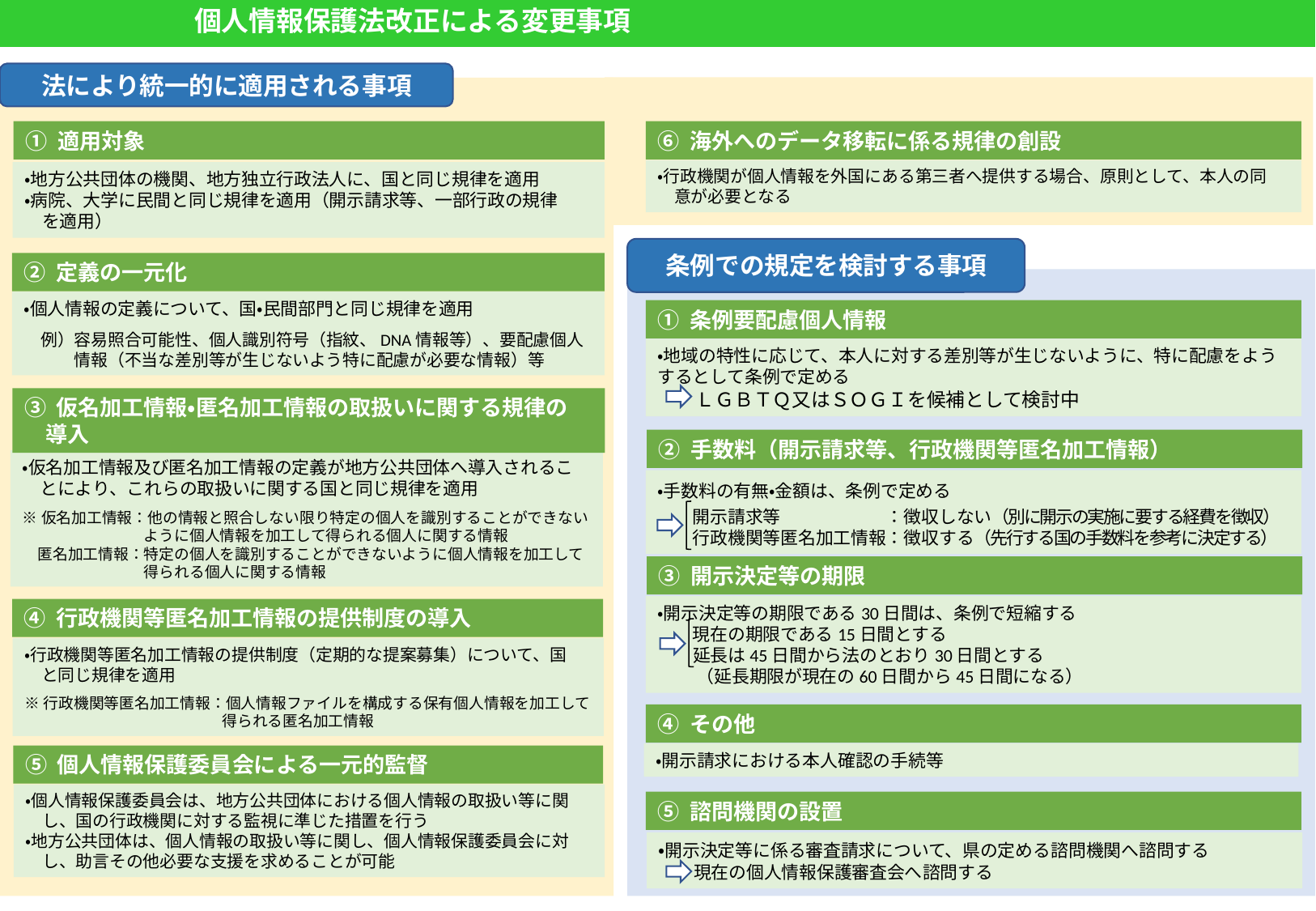

# 個人情報保護法改正による変更事項
法により統一的に適用される事項

① 適用対象
⑥ 海外へのデータ移転に係る規律の創設
・行政機関が個人情報を外国にある第三者へ提供する場合、原則として、本人の同
　意が必要となる
・地方公共団体の機関、地方独立行政法人に、国と同じ規律を適用
・病院、大学に民間と同じ規律を適用（開示請求等、一部行政の規律
　を適用）
条例での規定を検討する事項
② 定義の一元化

・個人情報の定義について、国・民間部門と同じ規律を適用
　例）容易照合可能性、個人識別符号（指紋、DNA情報等）、要配慮個人
　　　情報（不当な差別等が生じないよう特に配慮が必要な情報）等
① 条例要配慮個人情報
・地域の特性に応じて、本人に対する差別等が生じないように、特に配慮をようするとして条例で定める
　　ＬＧＢＴＱ又はＳＯＧＩを候補として検討中

③ 仮名加工情報・匿名加工情報の取扱いに関する規律の
　導入
② 手数料（開示請求等、行政機関等匿名加工情報）
・仮名加工情報及び匿名加工情報の定義が地方公共団体へ導入されるこ
　とにより、これらの取扱いに関する国と同じ規律を適用
※仮名加工情報：他の情報と照合しない限り特定の個人を識別することができない
　　　　　　　　ように個人情報を加工して得られる個人に関する情報
　匿名加工情報：特定の個人を識別することができないように個人情報を加工して
　　　　　　　　得られる個人に関する情報
・手数料の有無・金額は、条例で定める
　　開示請求等　　　　　　：徴収しない（別に開示の実施に要する経費を徴収）
　　行政機関等匿名加工情報：徴収する（先行する国の手数料を参考に決定する）

③ 開示決定等の期限
・開示決定等の期限である30日間は、条例で短縮する
　　現在の期限である15日間とする
　　延長は45日間から法のとおり30日間とする
　　 （延長期限が現在の60日間から45日間になる）
④ 行政機関等匿名加工情報の提供制度の導入

・行政機関等匿名加工情報の提供制度（定期的な提案募集）について、国
　と同じ規律を適用
※行政機関等匿名加工情報：個人情報ファイルを構成する保有個人情報を加工して
　　　　　　　　　　　　　得られる匿名加工情報
④ その他
・開示請求における本人確認の手続等
⑤ 個人情報保護委員会による一元的監督
・個人情報保護委員会は、地方公共団体における個人情報の取扱い等に関
　し、国の行政機関に対する監視に準じた措置を行う
・地方公共団体は、個人情報の取扱い等に関し、個人情報保護委員会に対
　し、助言その他必要な支援を求めることが可能
⑤ 諮問機関の設置
・開示決定等に係る審査請求について、県の定める諮問機関へ諮問する
　　現在の個人情報保護審査会へ諮問する